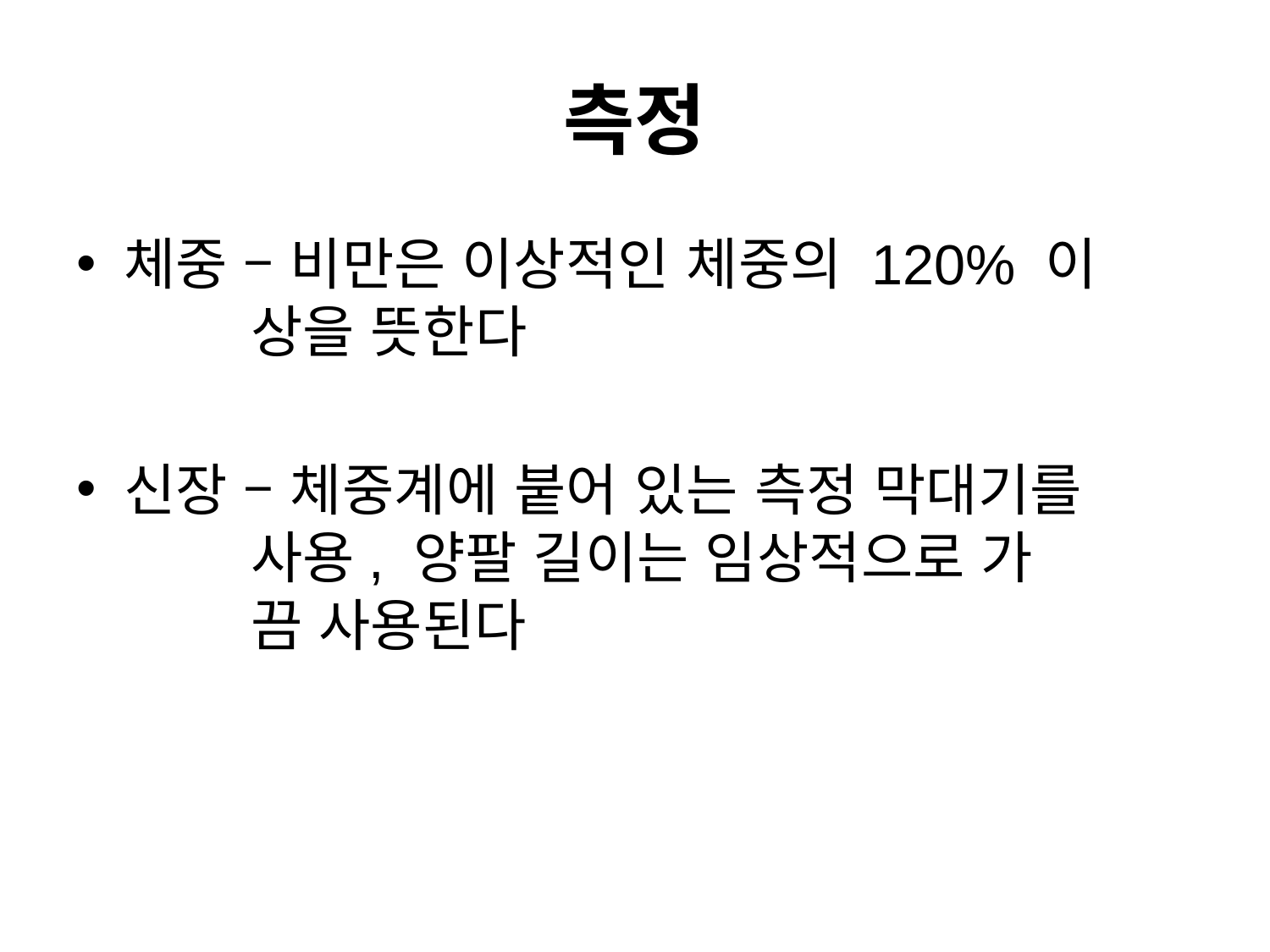

# 측정
체중 – 비만은 이상적인 체중의 120% 이		상을 뜻한다

신장 – 체중계에 붙어 있는 측정 막대기를 		사용, 양팔 길이는 임상적으로 가		끔 사용된다